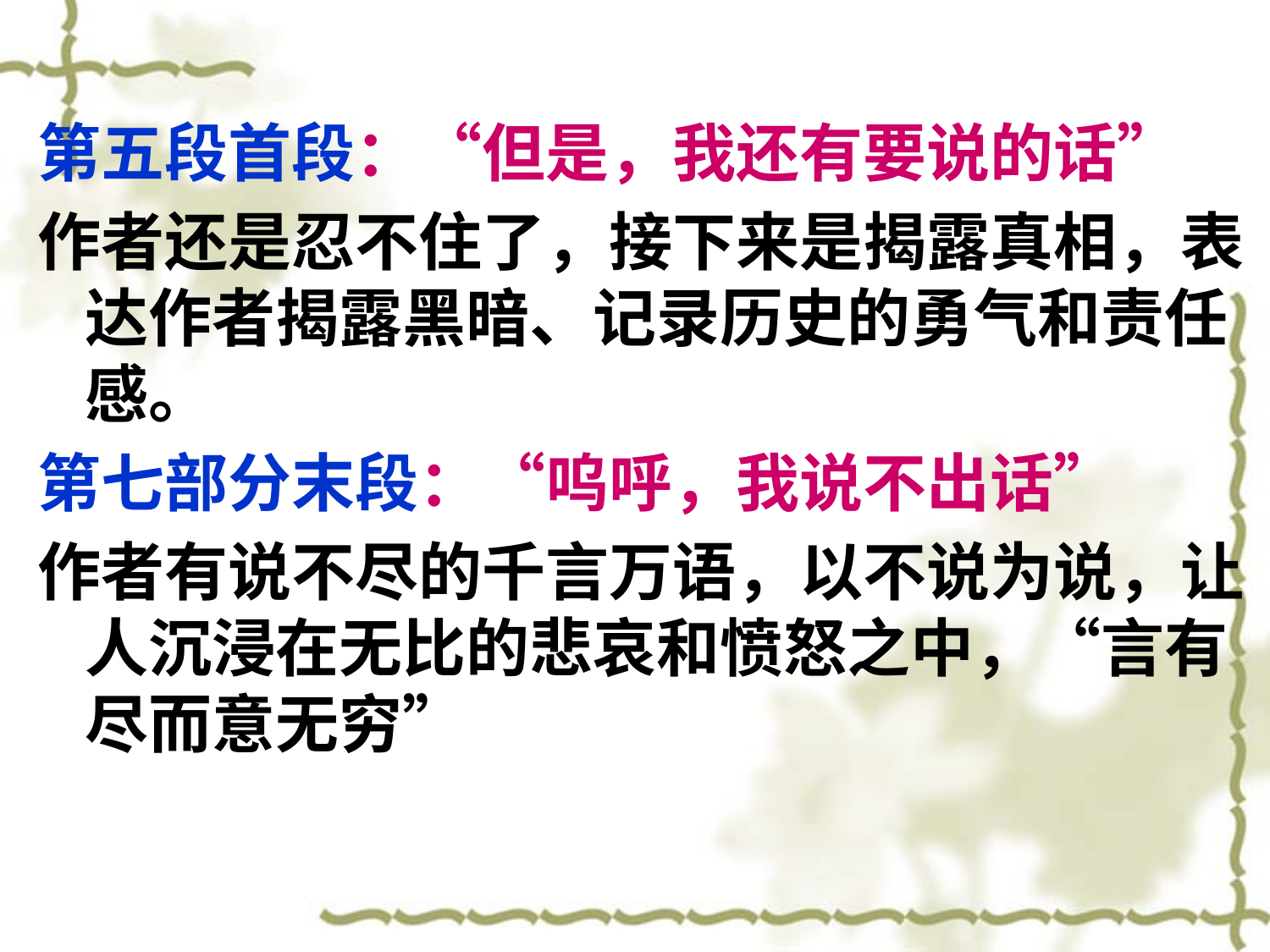

第五段首段：“但是，我还有要说的话”
作者还是忍不住了，接下来是揭露真相，表达作者揭露黑暗、记录历史的勇气和责任感。
第七部分末段：“呜呼，我说不出话”
作者有说不尽的千言万语，以不说为说，让人沉浸在无比的悲哀和愤怒之中，“言有尽而意无穷”